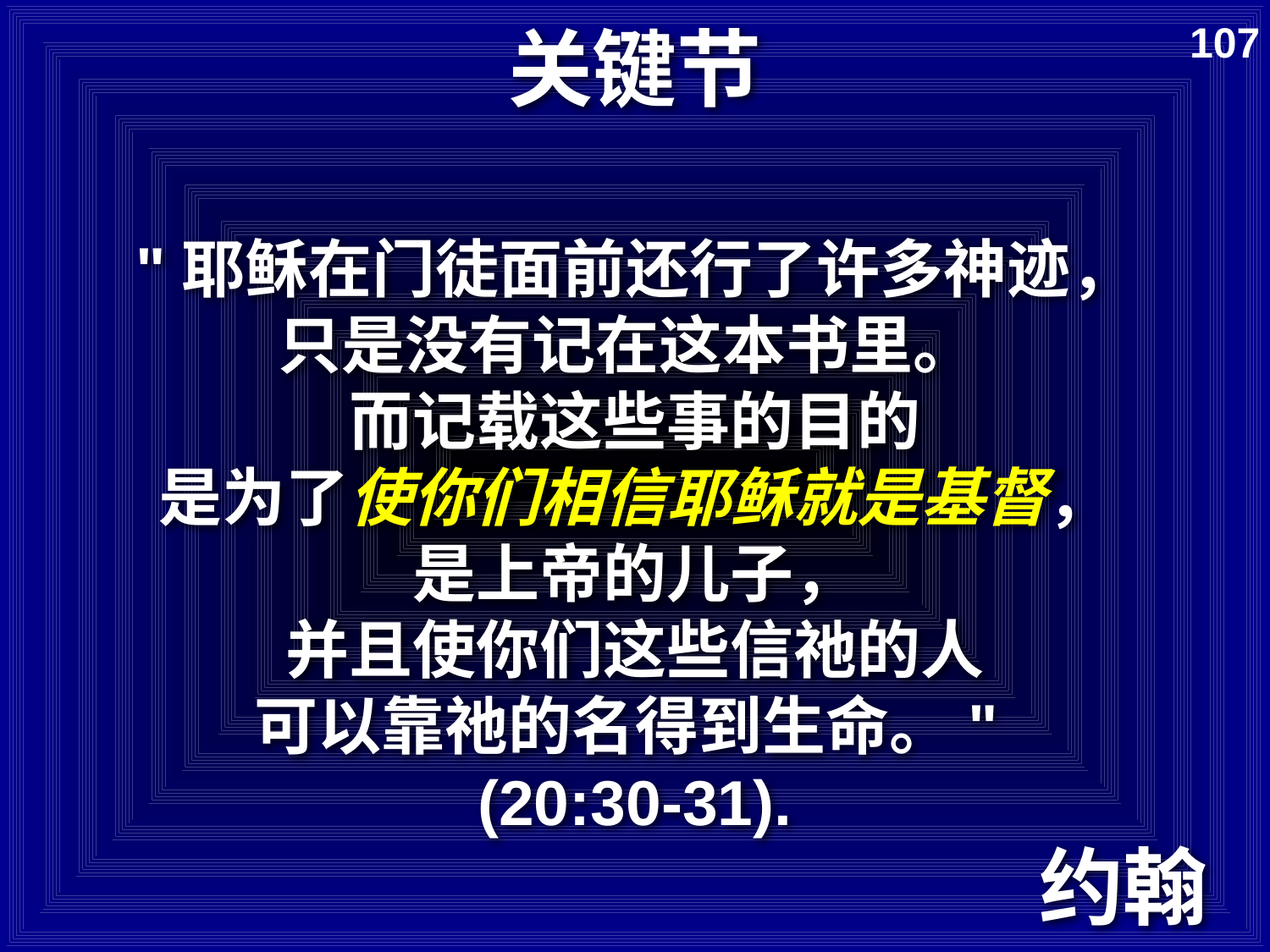

# 关键节
107

"耶稣在门徒面前还行了许多神迹，
只是没有记在这本书里。
而记载这些事的目的
是为了使你们相信耶稣就是基督，
是上帝的儿子，
并且使你们这些信祂的人
可以靠祂的名得到生命。"
(20:30-31).
约翰